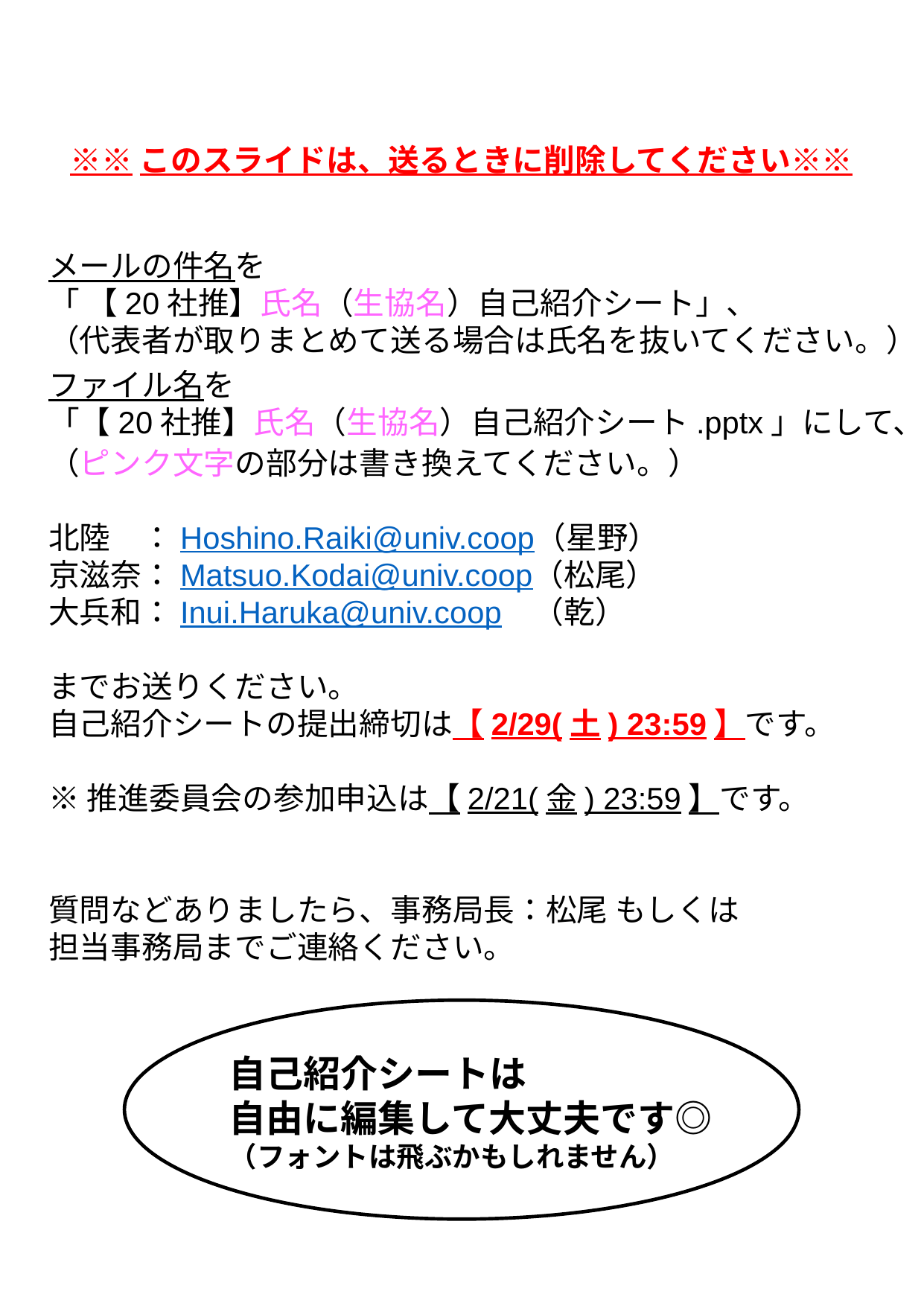

※※このスライドは、送るときに削除してください※※
メールの件名を
「 【20社推】氏名（生協名）自己紹介シート」、
（代表者が取りまとめて送る場合は氏名を抜いてください。）

ファイル名を
「【20社推】氏名（生協名）自己紹介シート.pptx」にして、

（ピンク文字の部分は書き換えてください。）

北陸　：Hoshino.Raiki@univ.coop（星野）
京滋奈：Matsuo.Kodai@univ.coop（松尾）
大兵和：Inui.Haruka@univ.coop　（乾）

までお送りください。
自己紹介シートの提出締切は【2/29(土) 23:59】です。

※推進委員会の参加申込は【2/21(金) 23:59】です。

質問などありましたら、事務局長：松尾 もしくは
担当事務局までご連絡ください。

自己紹介シートは
自由に編集して大丈夫です◎
（フォントは飛ぶかもしれません）